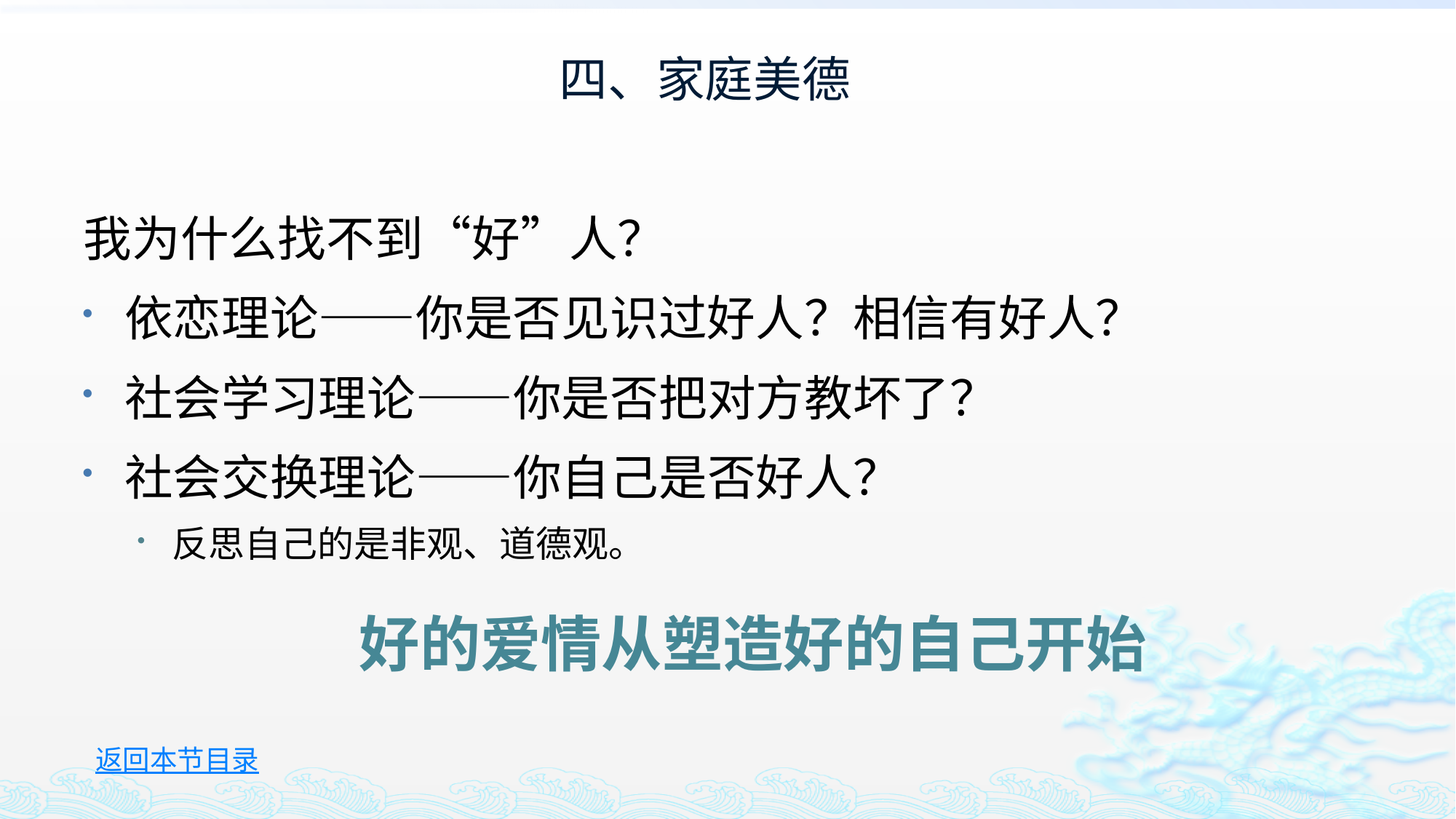

# 四、家庭美德
我为什么找不到“好”人？
依恋理论——你是否见识过好人？相信有好人？
社会学习理论——你是否把对方教坏了？
社会交换理论——你自己是否好人？
反思自己的是非观、道德观。
好的爱情从塑造好的自己开始
返回本节目录